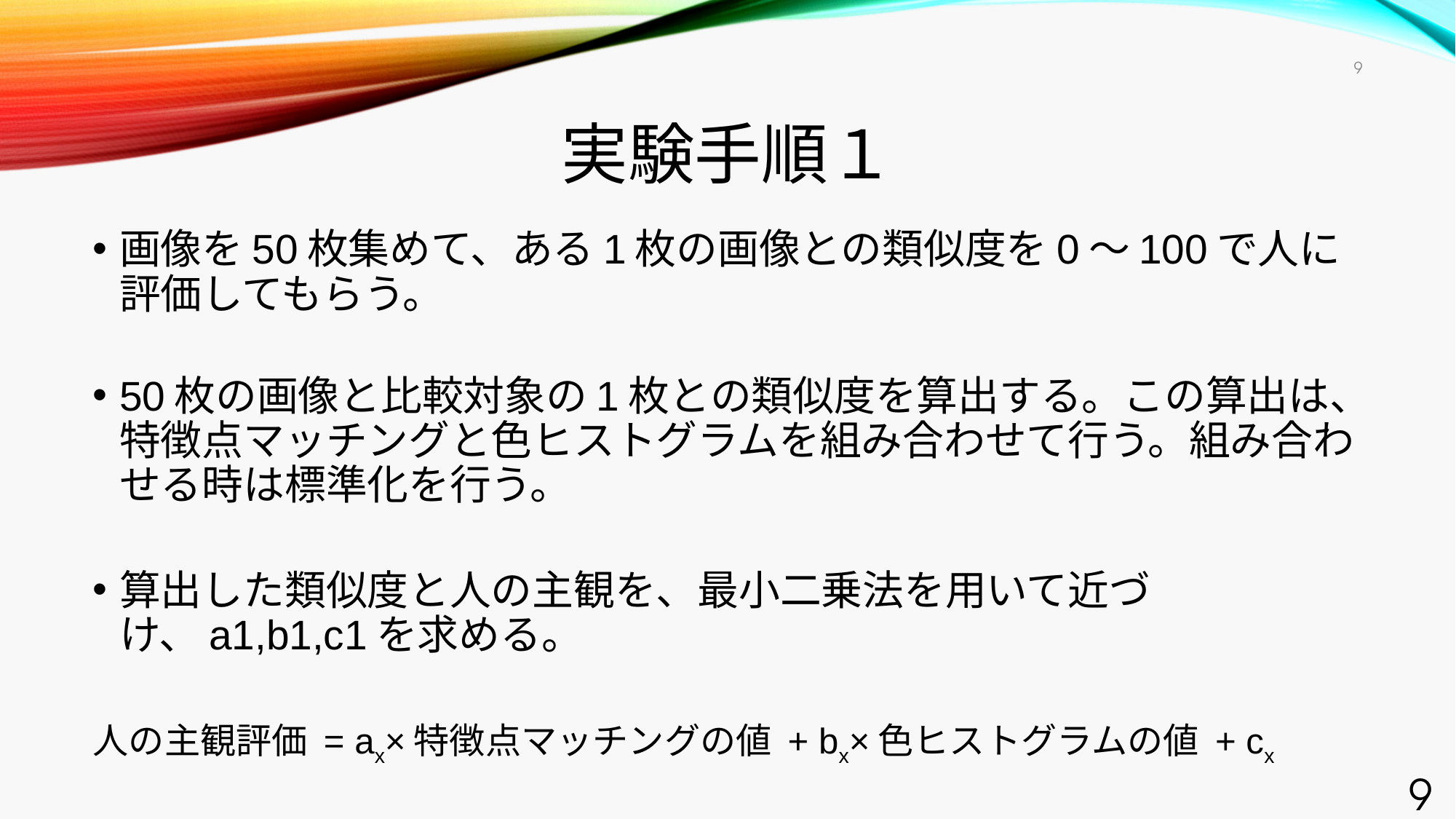

9
# 実験手順１
画像を50枚集めて、ある1枚の画像との類似度を0〜100で人に評価してもらう。

50枚の画像と比較対象の1枚との類似度を算出する。この算出は、特徴点マッチングと色ヒストグラムを組み合わせて行う。組み合わせる時は標準化を行う。

算出した類似度と人の主観を、最小二乗法を用いて近づけ、a1,b1,c1を求める。

人の主観評価 = ax×特徴点マッチングの値 + bx×色ヒストグラムの値 + cx

9